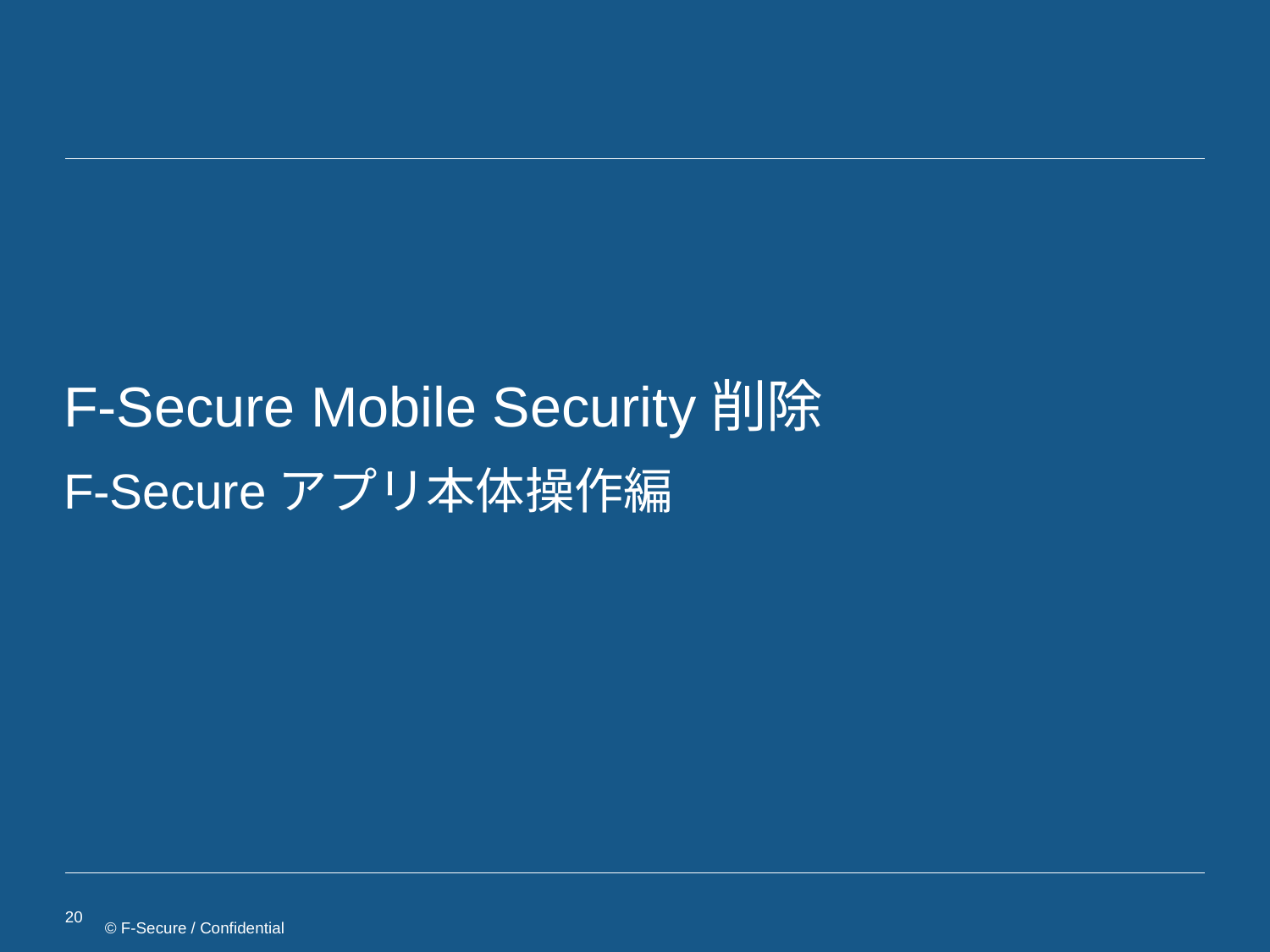

F-Secure Mobile Security削除
F-Secureアプリ本体操作編
20
© F-Secure / Confidential